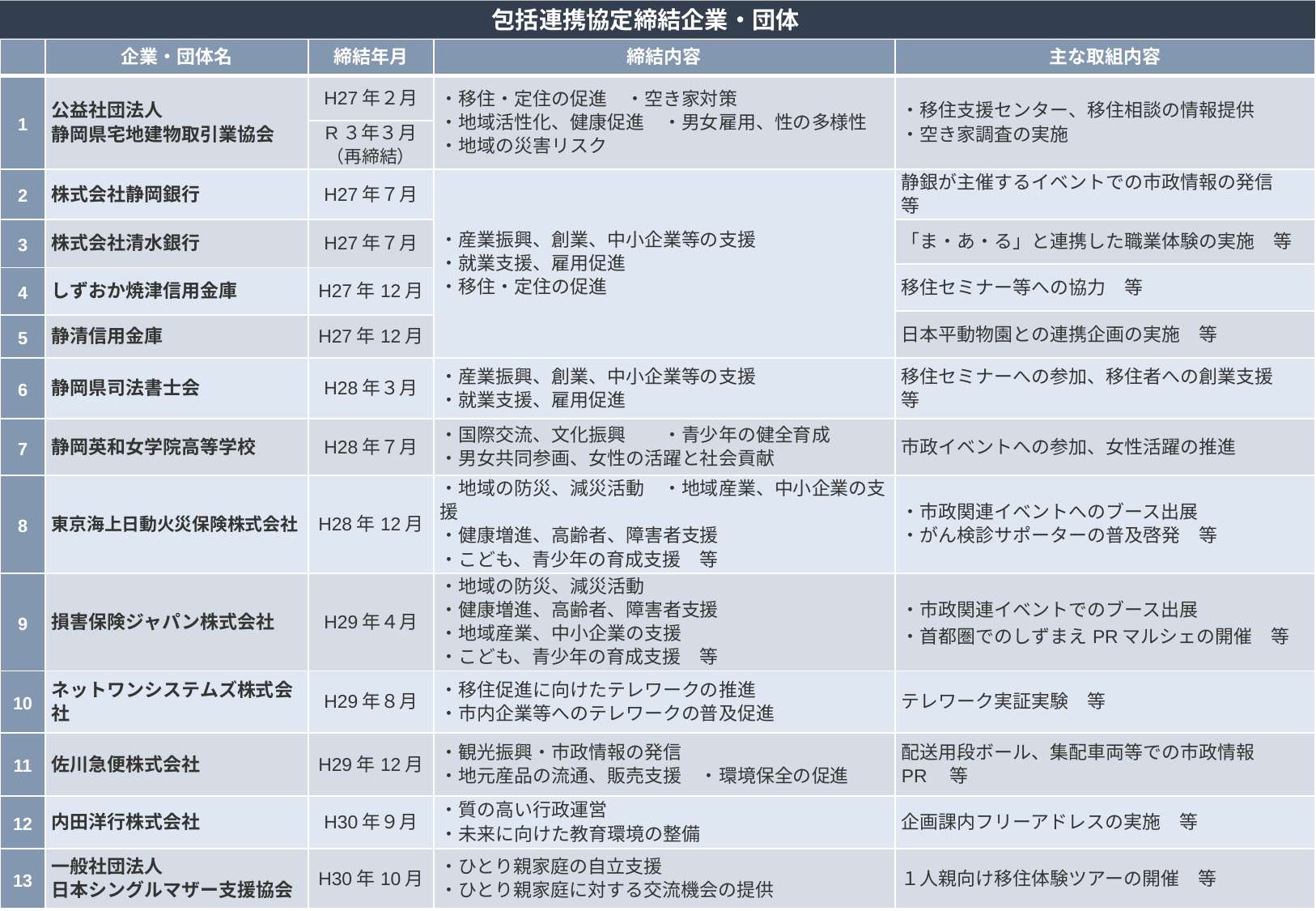

包括連携協定締結企業・団体
|  | 企業・団体名 | 締結年月 | 締結内容 | 主な取組内容 |
| --- | --- | --- | --- | --- |
| 1 | 公益社団法人 静岡県宅地建物取引業協会 | H27年２月 | ・移住・定住の促進　・空き家対策 ・地域活性化、健康促進　・男女雇用、性の多様性 ・地域の災害リスク | ・移住支援センター、移住相談の情報提供 ・空き家調査の実施 |
|  |  | R３年３月 （再締結） |  |  |
| 2 | 株式会社静岡銀行 | H27年７月 | ・産業振興、創業、中小企業等の支援 ・就業支援、雇用促進 ・移住・定住の促進 | 静銀が主催するイベントでの市政情報の発信　等 |
| 3 | 株式会社清水銀行 | H27年７月 |  | 「ま・あ・る」と連携した職業体験の実施　等 |
|  |  |  |  | 移住セミナー等への協力　等 |
| 4 | しずおか焼津信用金庫 | H27年12月 |  |  |
|  |  |  |  | 日本平動物園との連携企画の実施　等 |
| 5 | 静清信用金庫 | H27年12月 |  |  |
| 6 | 静岡県司法書士会 | H28年３月 | ・産業振興、創業、中小企業等の支援 ・就業支援、雇用促進 | 移住セミナーへの参加、移住者への創業支援　等 |
| 7 | 静岡英和女学院高等学校 | H28年７月 | ・国際交流、文化振興　　・青少年の健全育成 ・男女共同参画、女性の活躍と社会貢献 | 市政イベントへの参加、女性活躍の推進 |
| 8 | 東京海上日動火災保険株式会社 | H28年12月 | ・地域の防災、減災活動　・地域産業、中小企業の支援 ・健康増進、高齢者、障害者支援 ・こども、青少年の育成支援　等 | ・市政関連イベントへのブース出展 ・がん検診サポーターの普及啓発　等 |
| 9 | 損害保険ジャパン株式会社 | H29年４月 | ・地域の防災、減災活動 ・健康増進、高齢者、障害者支援 ・地域産業、中小企業の支援 ・こども、青少年の育成支援　等 | ・市政関連イベントでのブース出展 ・首都圏でのしずまえPRマルシェの開催　等 |
| 10 | ネットワンシステムズ株式会社 | H29年８月 | ・移住促進に向けたテレワークの推進 ・市内企業等へのテレワークの普及促進 | テレワーク実証実験　等 |
| 11 | 佐川急便株式会社 | H29年12月 | ・観光振興・市政情報の発信 ・地元産品の流通、販売支援　・環境保全の促進 | 配送用段ボール、集配車両等での市政情報PR　等 |
| 12 | 内田洋行株式会社 | H30年９月 | ・質の高い行政運営 ・未来に向けた教育環境の整備 | 企画課内フリーアドレスの実施　等 |
| 13 | 一般社団法人 日本シングルマザー支援協会 | H30年10月 | ・ひとり親家庭の自立支援 ・ひとり親家庭に対する交流機会の提供 | １人親向け移住体験ツアーの開催　等 |